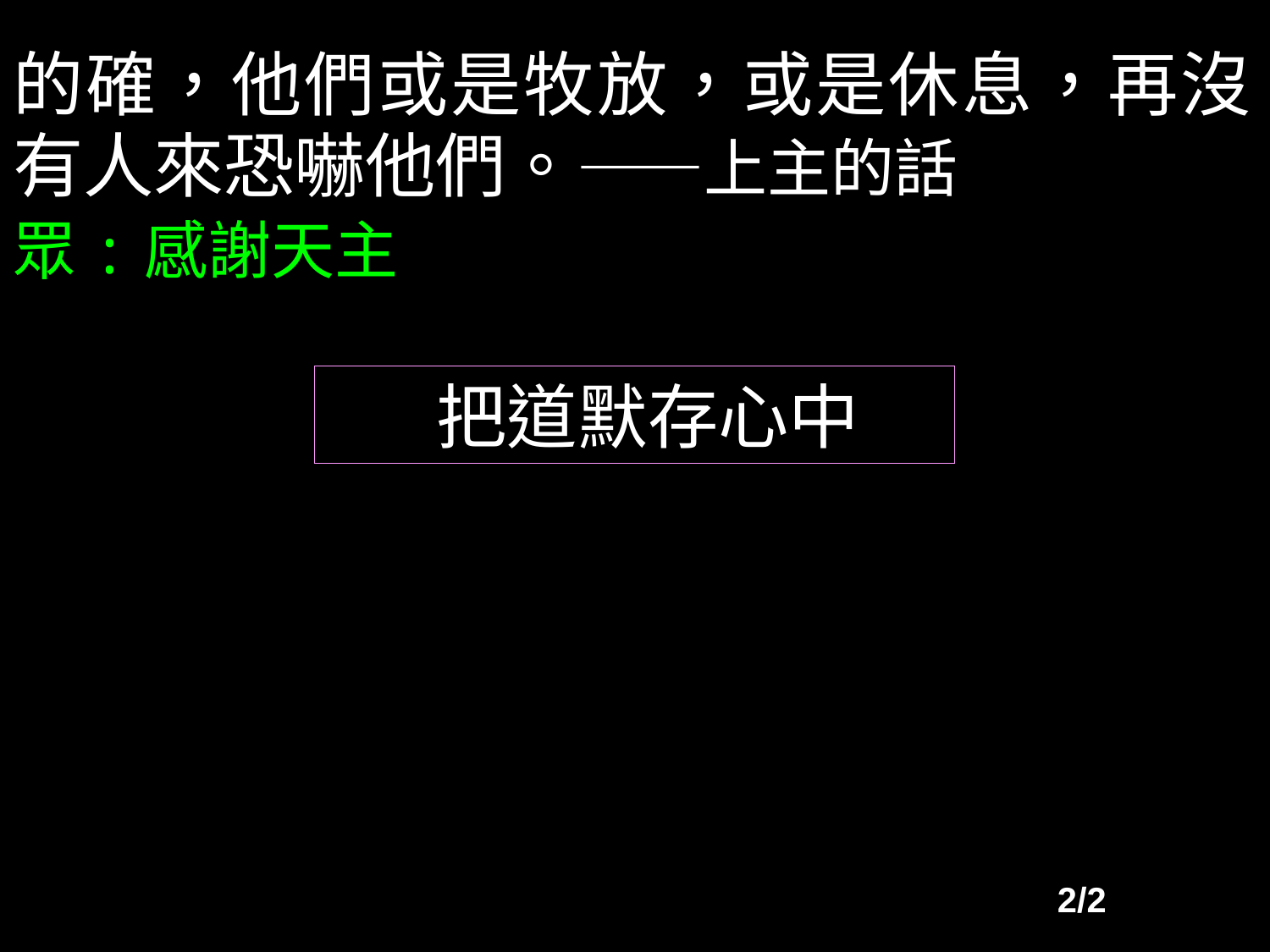

的確，他們或是牧放，或是休息，再沒有人來恐嚇他們。——上主的話
眾:感謝天主
 把道默存心中
2/2